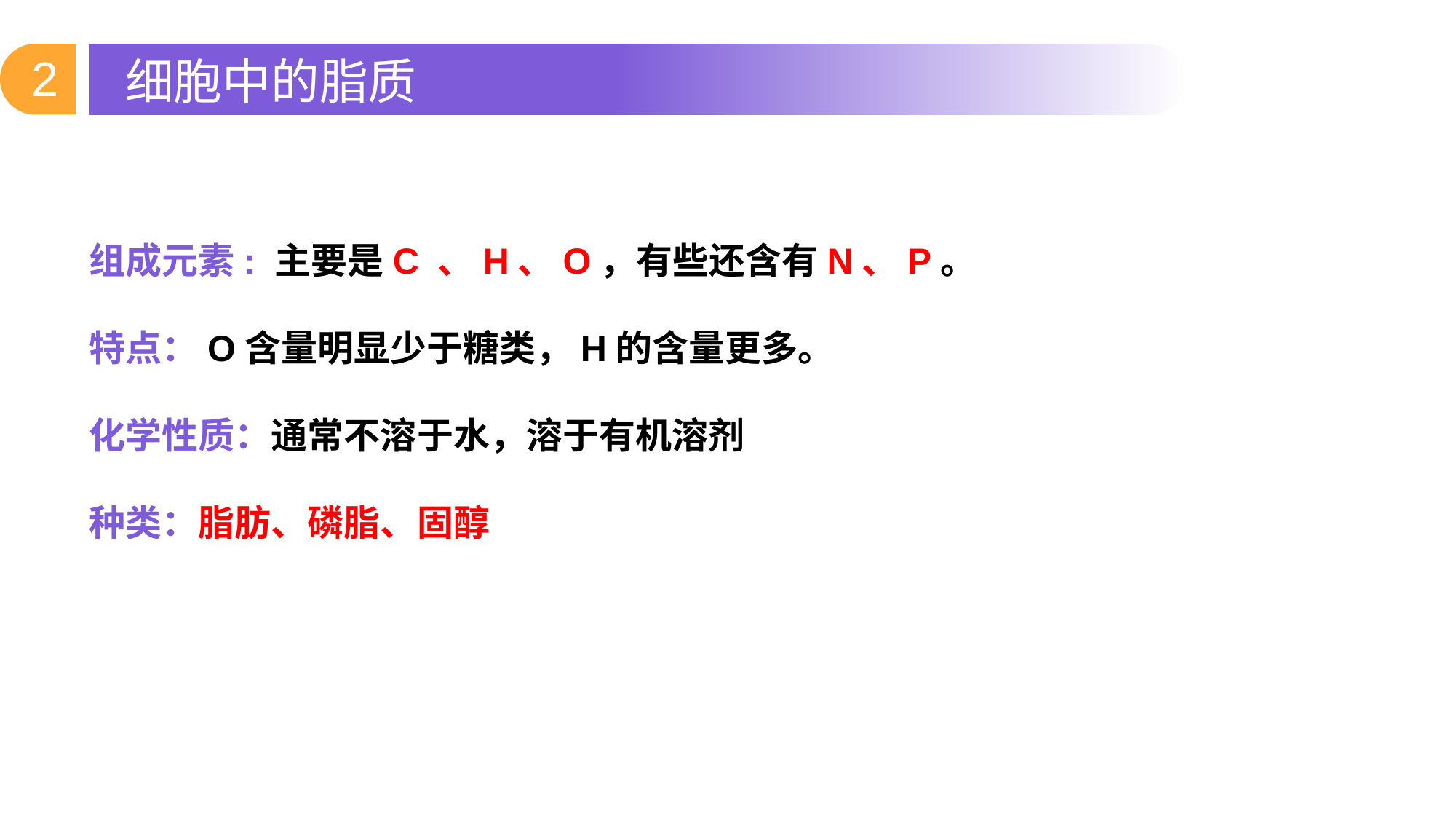

2
细胞中的脂质
组成元素: 主要是C 、H、O，有些还含有N、P。
特点：O含量明显少于糖类，H的含量更多。
化学性质：通常不溶于水，溶于有机溶剂
种类：脂肪、磷脂、固醇